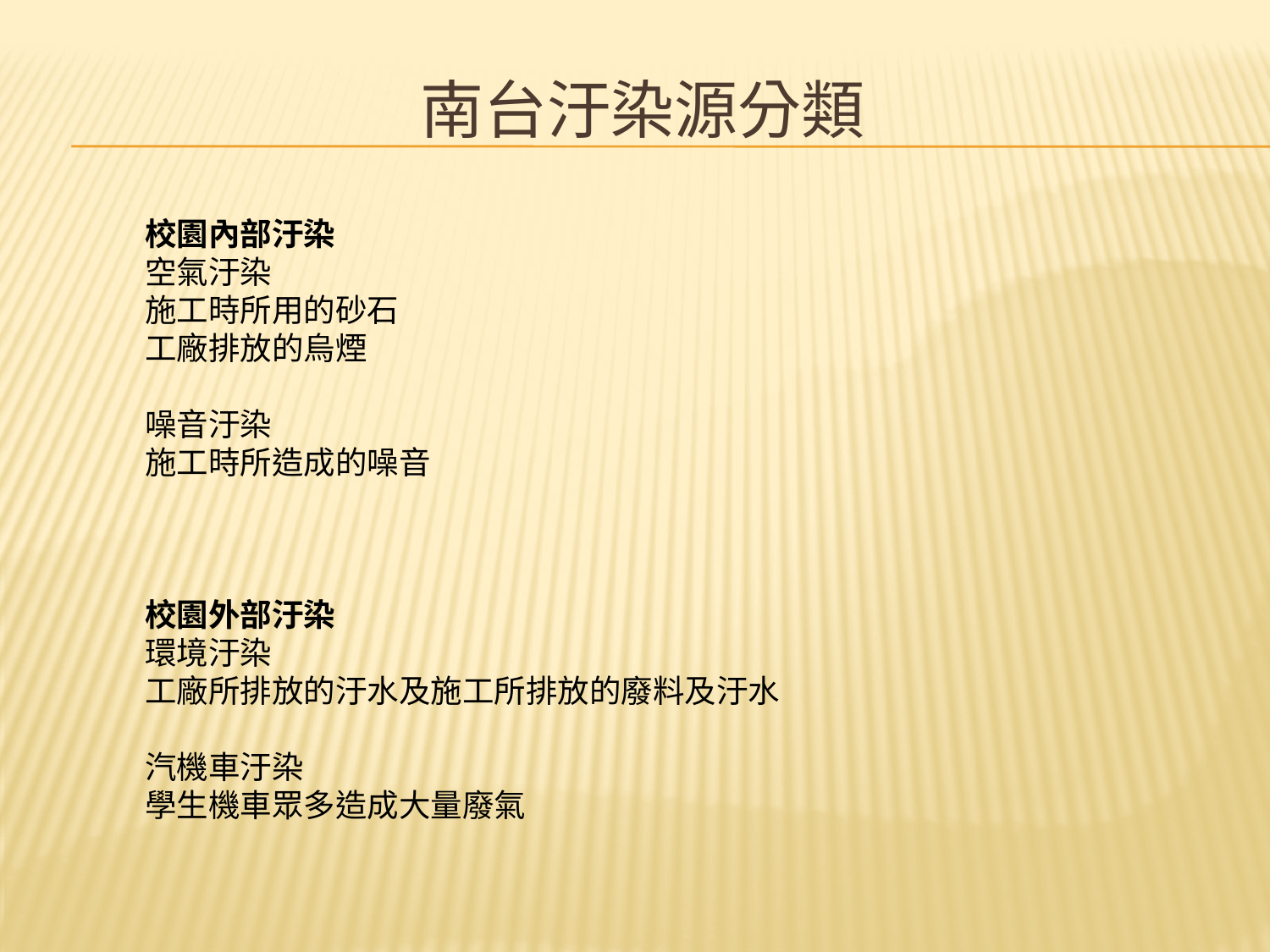

# 南台汙染源分類
校園內部汙染
空氣汙染
施工時所用的砂石
工廠排放的烏煙

噪音汙染
施工時所造成的噪音

校園外部汙染
環境汙染
工廠所排放的汙水及施工所排放的廢料及汙水

汽機車汙染
學生機車眾多造成大量廢氣